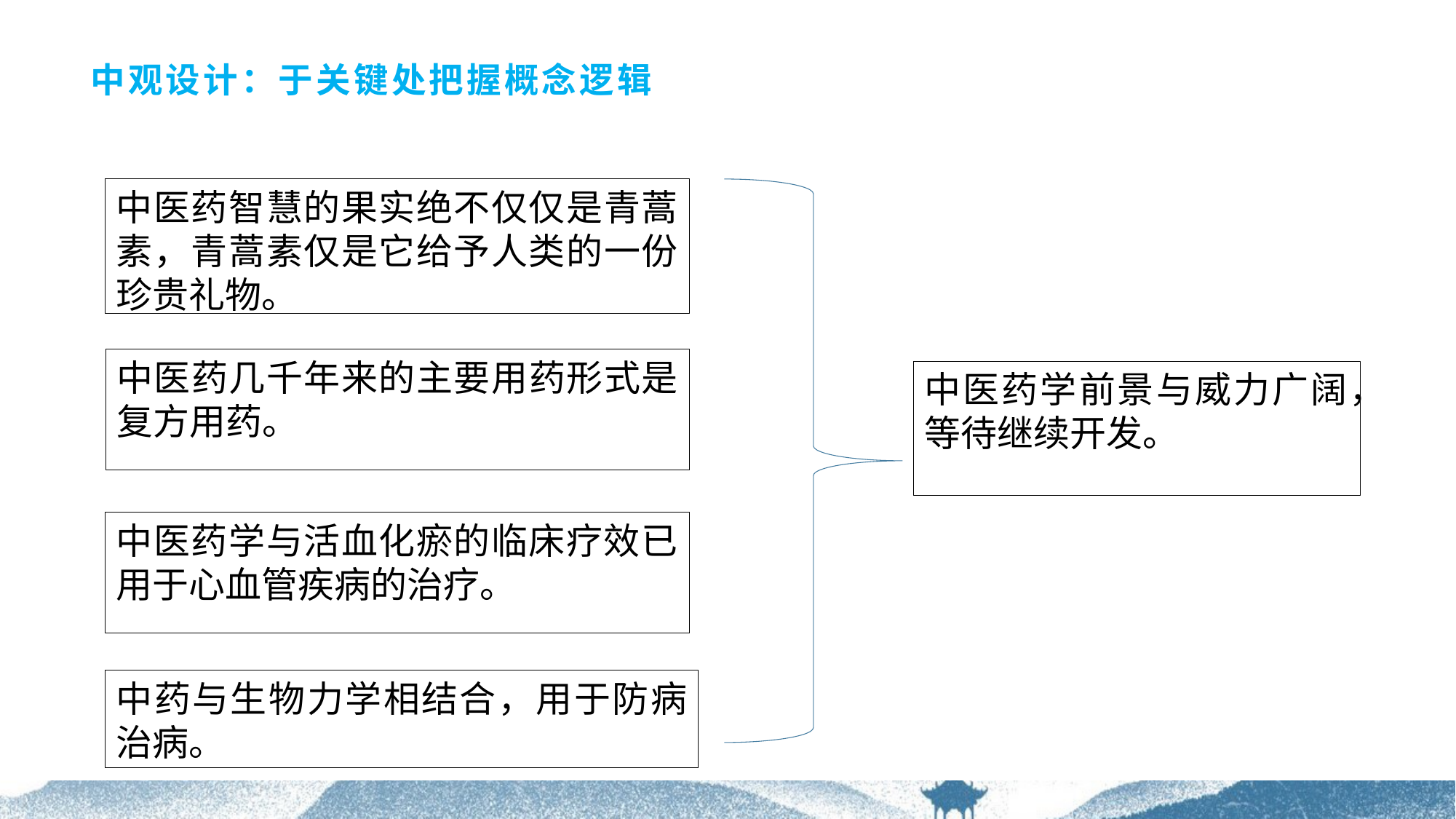

# 中观设计：于关键处把握概念逻辑

中医药智慧的果实绝不仅仅是青蒿素，青蒿素仅是它给予人类的一份珍贵礼物。

中医药几千年来的主要用药形式是复方用药。
中医药学前景与威力广阔，等待继续开发。
中医药学与活血化瘀的临床疗效已用于心血管疾病的治疗。
中药与生物力学相结合，用于防病治病。